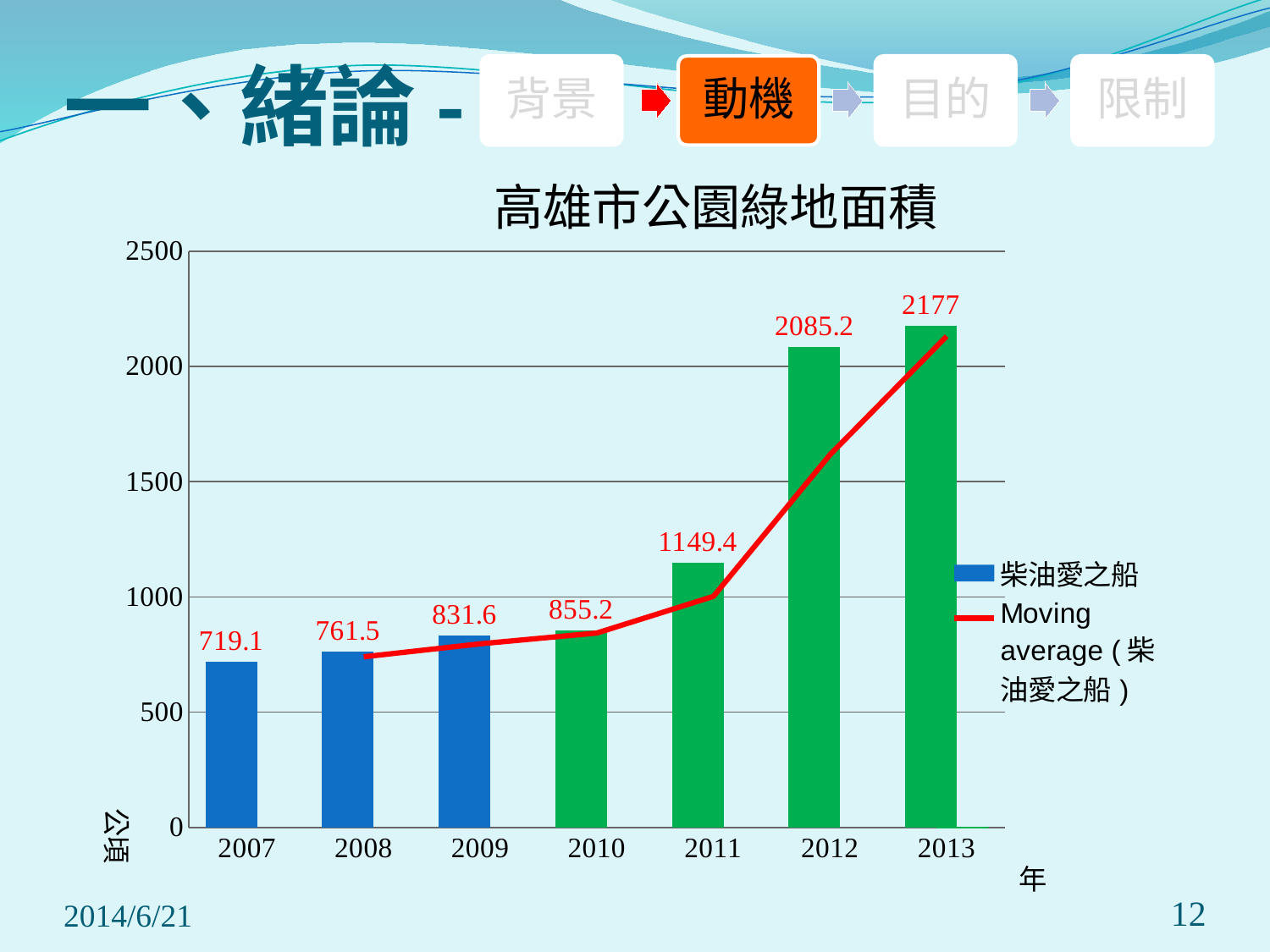

# 一、緒論-
背景
動機
目的
限制

高雄市公園綠地面積

### Chart

| Category | 柴油愛之船 | 太陽能愛之船 |
|---|---|---|
| 2007 | 719.1 | None |
| 2008 | 761.5 | None |
| 2009 | 831.6 | None |
| 2010 | 855.2 | None |
| 2011 | 1149.4 | None |
| 2012 | 2085.2 | None |
| 2013 | 2177.0 | 0.001 |
2014/6/21
12